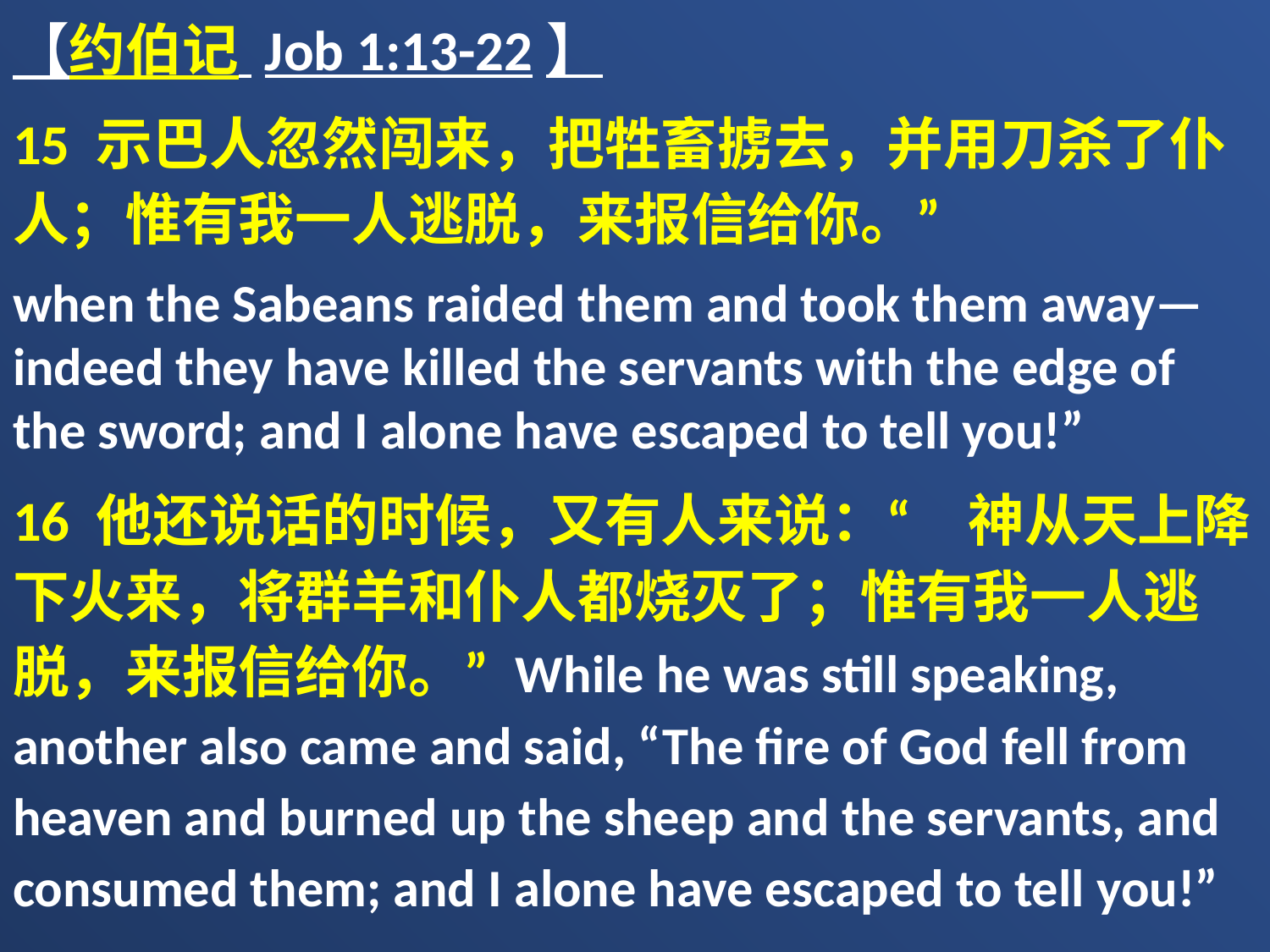

【约伯记 Job 1:13-22】
15 示巴人忽然闯来，把牲畜掳去，并用刀杀了仆人；惟有我一人逃脱，来报信给你。”
when the Sabeans raided them and took them away—indeed they have killed the servants with the edge of the sword; and I alone have escaped to tell you!”
16 他还说话的时候，又有人来说：“　神从天上降下火来，将群羊和仆人都烧灭了；惟有我一人逃脱，来报信给你。” While he was still speaking, another also came and said, “The fire of God fell from heaven and burned up the sheep and the servants, and consumed them; and I alone have escaped to tell you!”